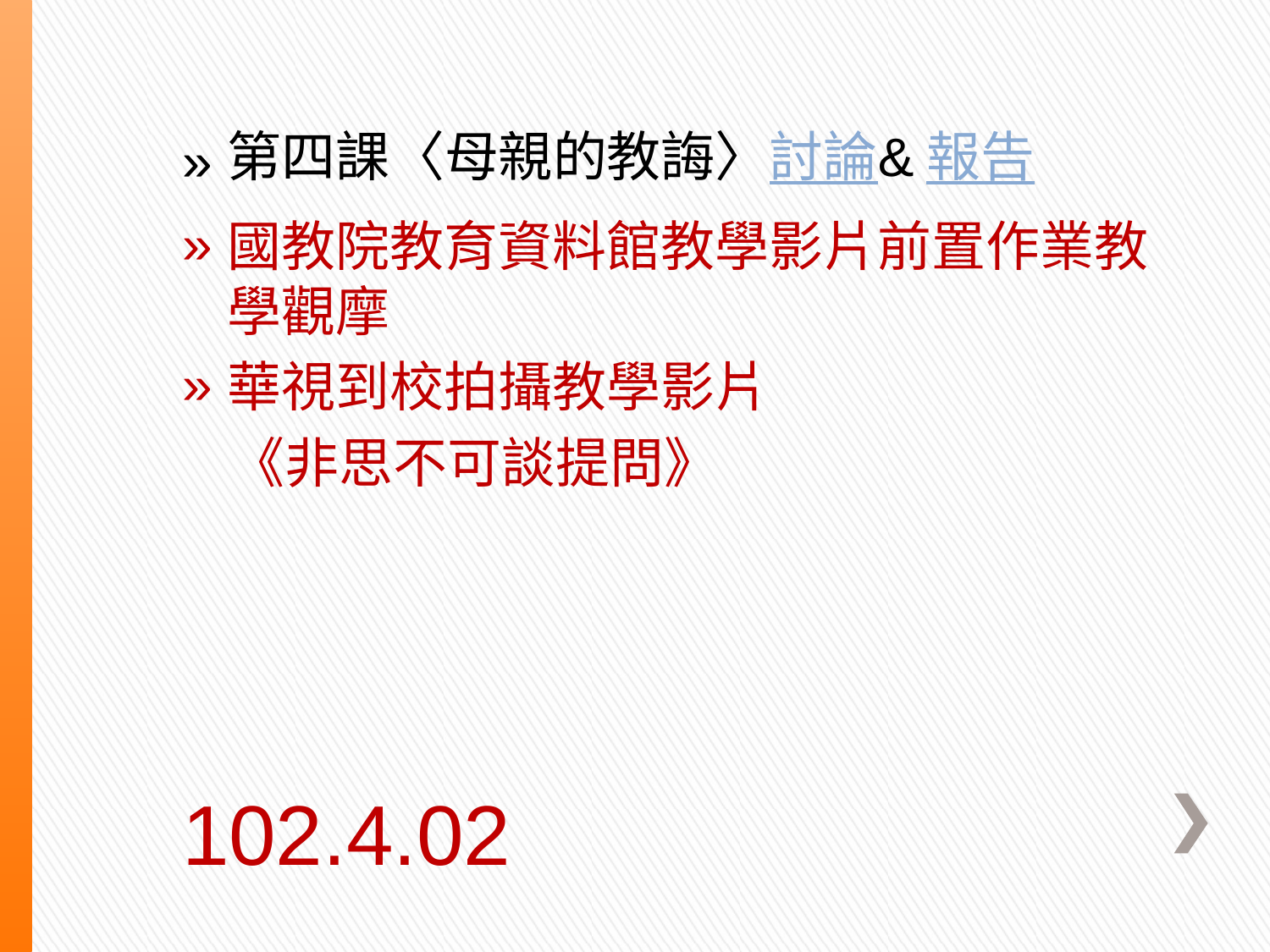

第四課〈母親的教誨〉討論&報告
國教院教育資料館教學影片前置作業教學觀摩
華視到校拍攝教學影片
   《非思不可談提問》

# 102.4.02